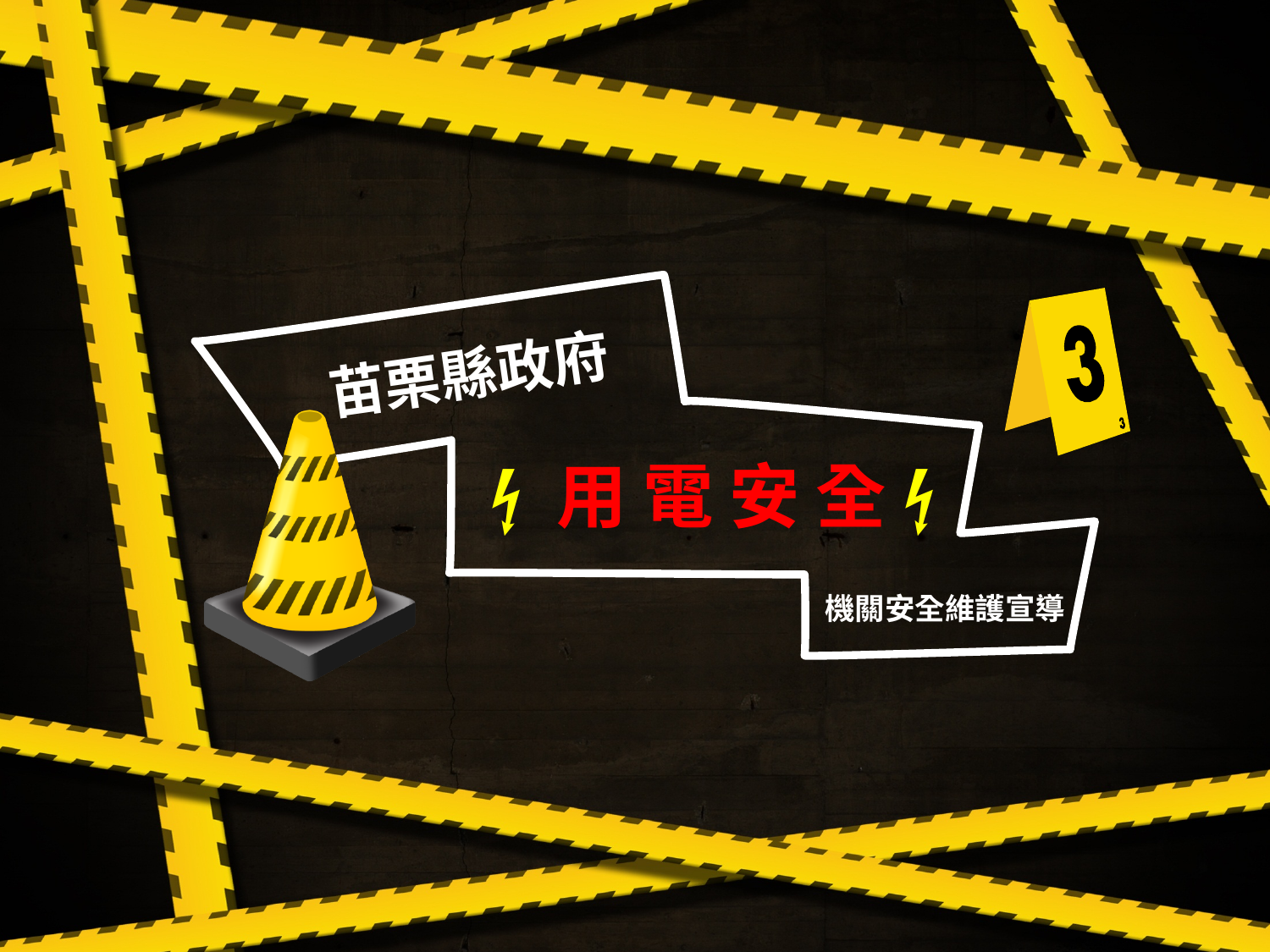

# 苗栗縣政府
 ⚡ 用 電 安 全 ⚡
機關安全維護宣導